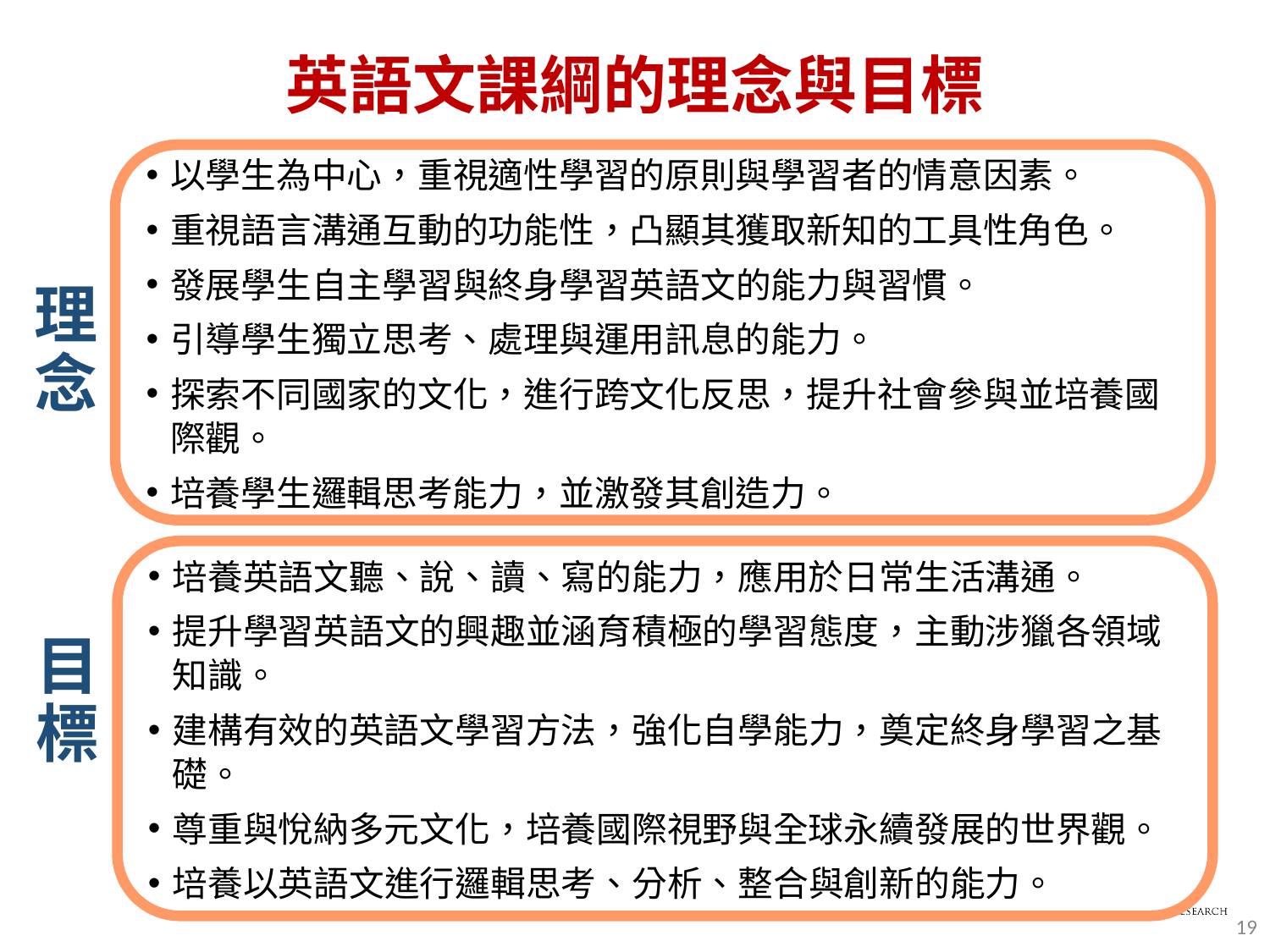

# 英語文課綱的理念與目標
以學生為中心，重視適性學習的原則與學習者的情意因素。
重視語言溝通互動的功能性，凸顯其獲取新知的工具性角色。
發展學生自主學習與終身學習英語文的能力與習慣。
引導學生獨立思考、處理與運用訊息的能力。
探索不同國家的文化，進行跨文化反思，提升社會參與並培養國際觀。
培養學生邏輯思考能力，並激發其創造力。

理念
培養英語文聽、說、讀、寫的能力，應用於日常生活溝通。
提升學習英語文的興趣並涵育積極的學習態度，主動涉獵各領域知識。
建構有效的英語文學習方法，強化自學能力，奠定終身學習之基礎。
尊重與悅納多元文化，培養國際視野與全球永續發展的世界觀。
培養以英語文進行邏輯思考、分析、整合與創新的能力。
目標
19